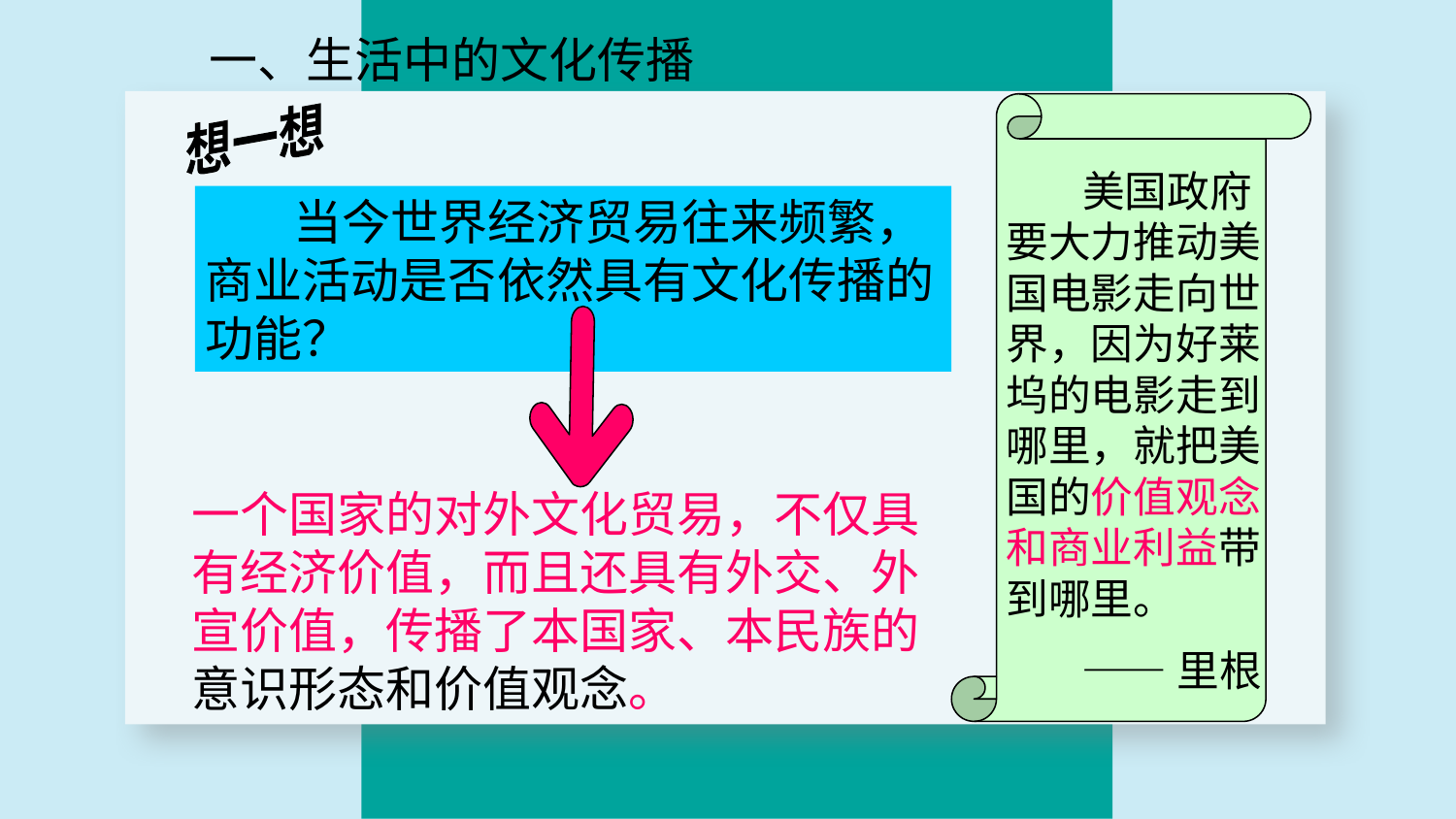

一、生活中的文化传播

想一想
       美国政府要大力推动美国电影走向世界，因为好莱坞的电影走到哪里，就把美国的价值观念和商业利益带到哪里。
        ——里根
       当今世界经济贸易往来频繁，商业活动是否依然具有文化传播的功能？

一个国家的对外文化贸易，不仅具有经济价值，而且还具有外交、外宣价值，传播了本国家、本民族的意识形态和价值观念。